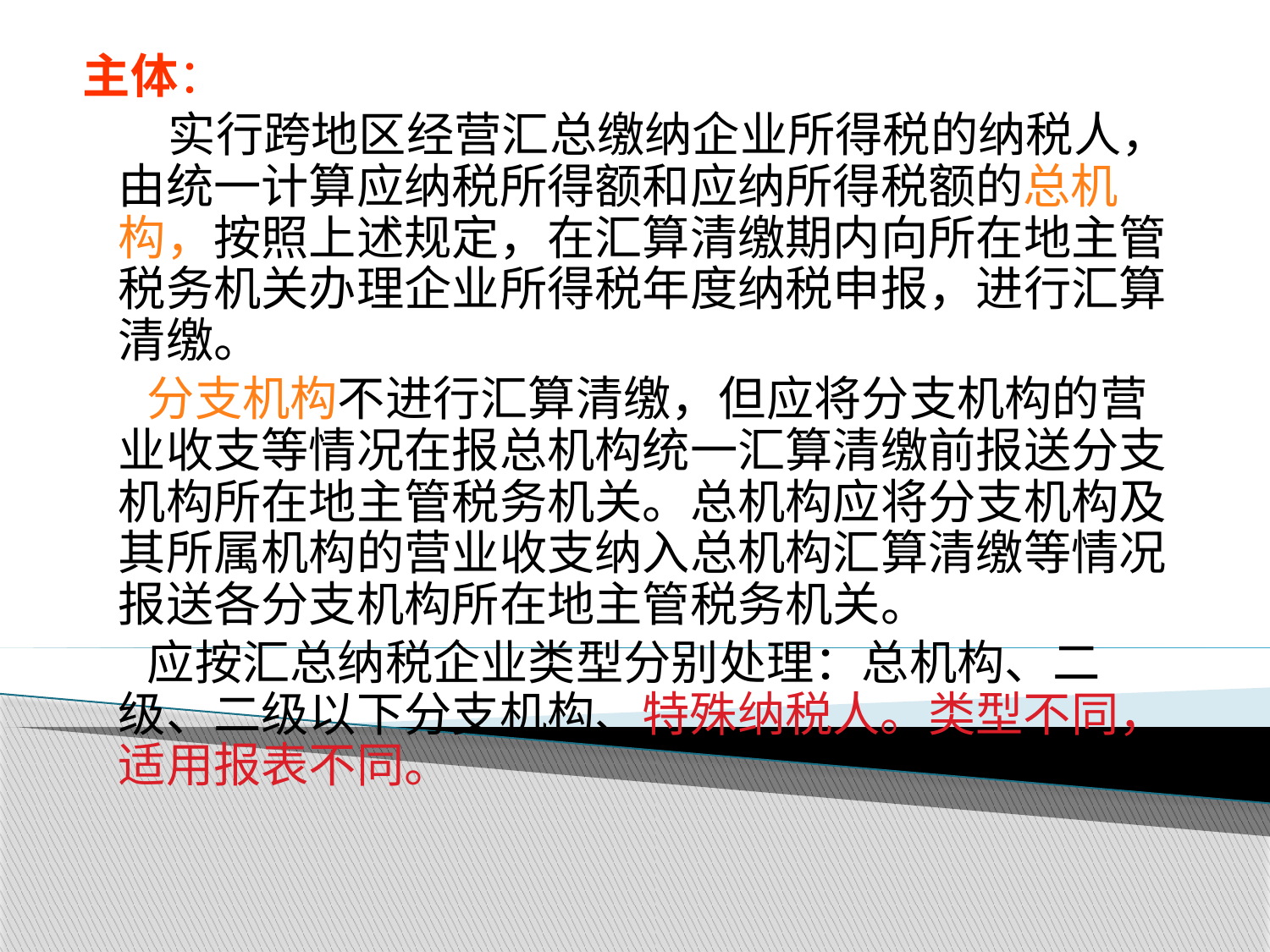

主体：
       实行跨地区经营汇总缴纳企业所得税的纳税人，由统一计算应纳税所得额和应纳所得税额的总机构，按照上述规定，在汇算清缴期内向所在地主管税务机关办理企业所得税年度纳税申报，进行汇算清缴。
     分支机构不进行汇算清缴，但应将分支机构的营业收支等情况在报总机构统一汇算清缴前报送分支机构所在地主管税务机关。总机构应将分支机构及其所属机构的营业收支纳入总机构汇算清缴等情况报送各分支机构所在地主管税务机关。
     应按汇总纳税企业类型分别处理：总机构、二级、二级以下分支机构、特殊纳税人。类型不同，适用报表不同。